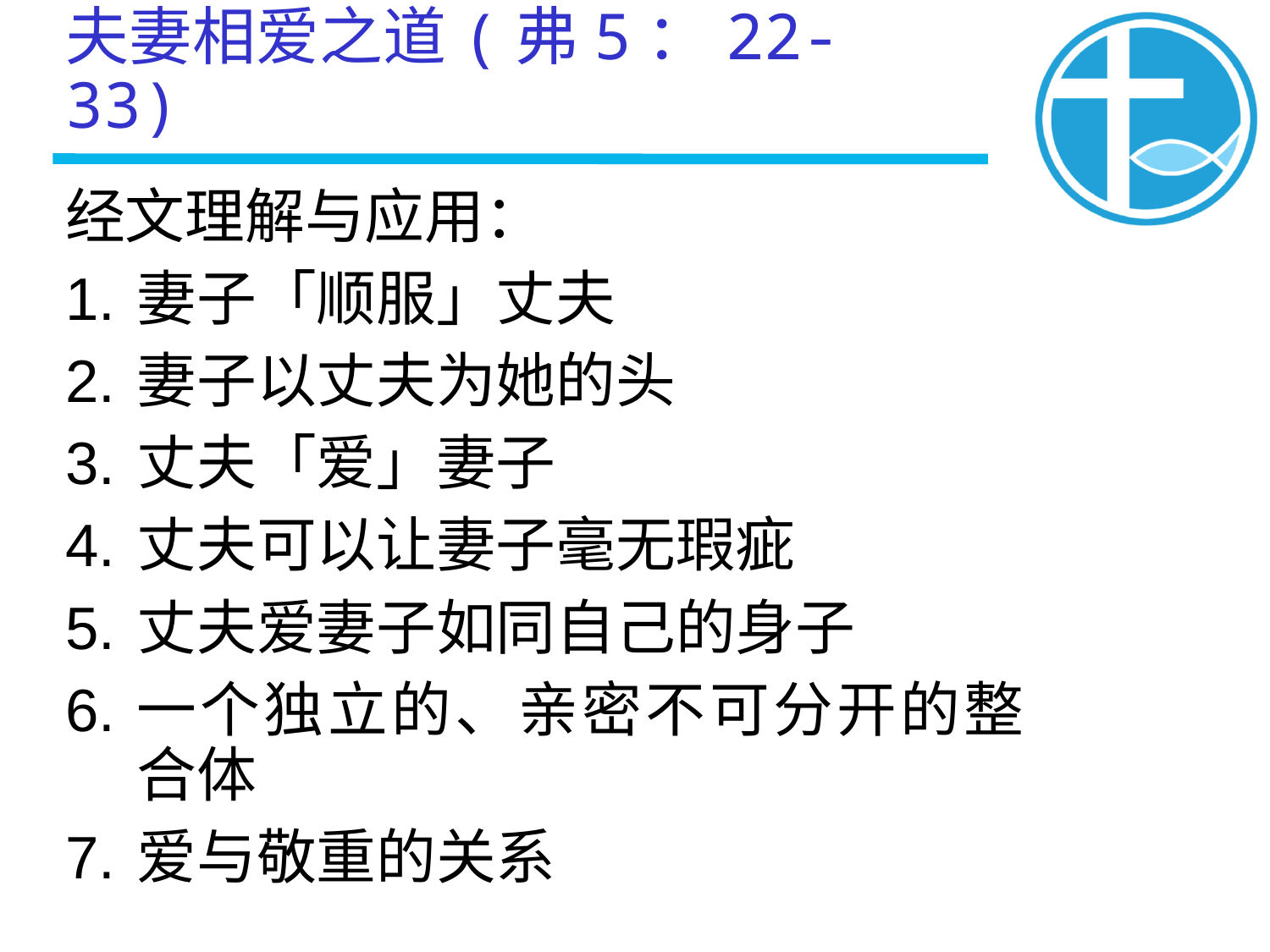

夫妻相爱之道(弗5：22-33)
经文理解与应用：
妻子「顺服」丈夫
妻子以丈夫为她的头
丈夫「爱」妻子
丈夫可以让妻子毫无瑕疵
丈夫爱妻子如同自己的身子
一个独立的、亲密不可分开的整合体
爱与敬重的关系